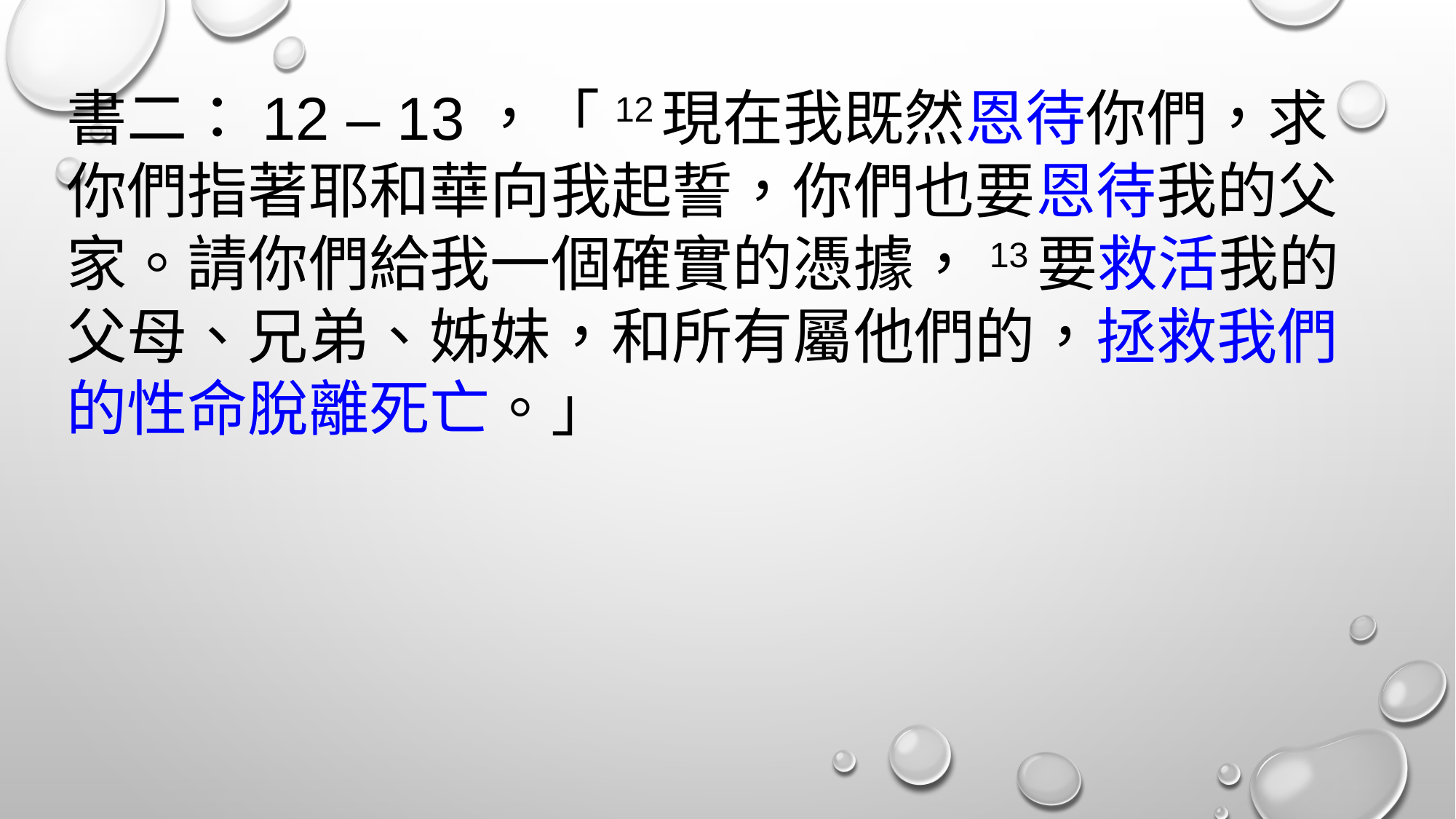

書二：12 – 13，「12現在我既然恩待你們，求你們指著耶和華向我起誓，你們也要恩待我的父家。請你們給我一個確實的憑據，13要救活我的父母、兄弟、姊妹，和所有屬他們的，拯救我們的性命脫離死亡。」